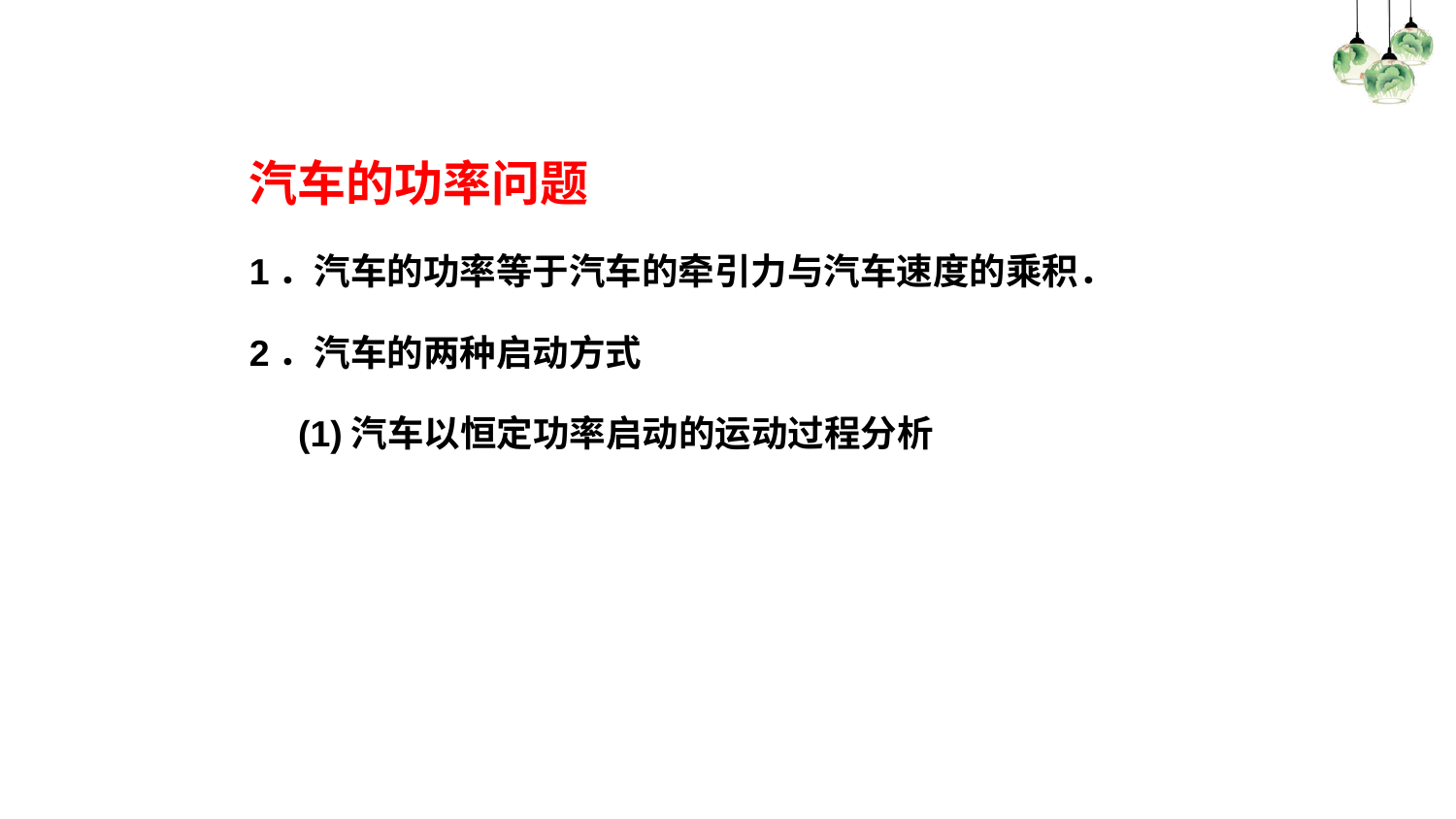

汽车的功率问题
1．汽车的功率等于汽车的牵引力与汽车速度的乘积．
2．汽车的两种启动方式
(1)汽车以恒定功率启动的运动过程分析